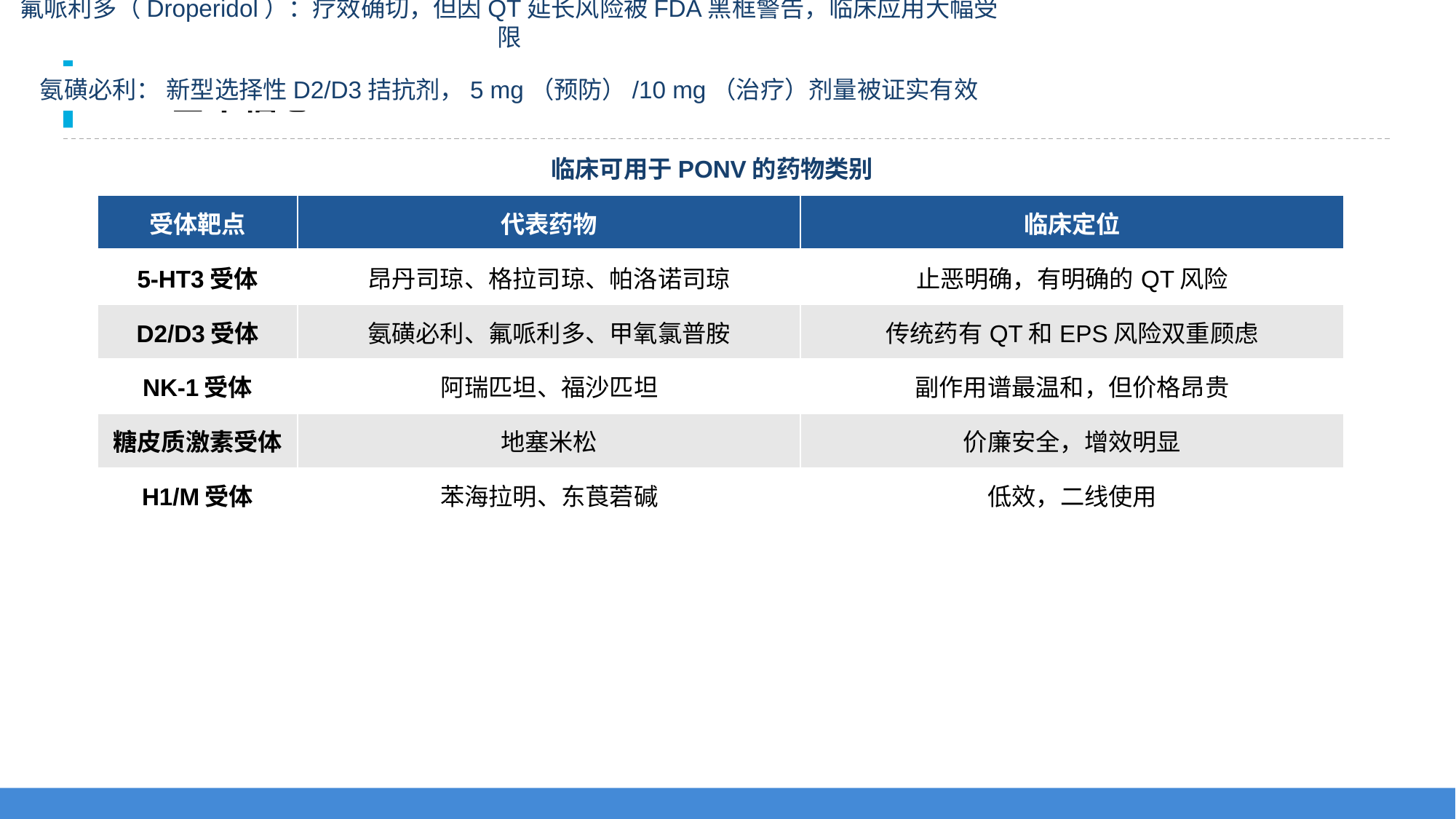

01  基本信息
临床可用于PONV的药物类别
| 受体靶点 | 代表药物 | 临床定位 |
| --- | --- | --- |
| 5-HT3受体 | 昂丹司琼、格拉司琼、帕洛诺司琼 | 止恶明确，有明确的QT风险 |
| D2/D3受体 | 氨磺必利、氟哌利多、甲氧氯普胺 | 传统药有QT和EPS风险双重顾虑 |
| NK-1受体 | 阿瑞匹坦、福沙匹坦 | 副作用谱最温和，但价格昂贵 |
| 糖皮质激素受体 | 地塞米松 | 价廉安全，增效明显 |
| H1/M受体 | 苯海拉明、东莨菪碱 | 低效，二线使用 |
氨磺必利： 新型选择性D2/D3拮抗剂，5 mg（预防）/10 mg（治疗）剂量被证实有效
氟哌利多（Droperidol）：疗效确切，但因QT延长风险被FDA黑框警告，临床应用大幅受限